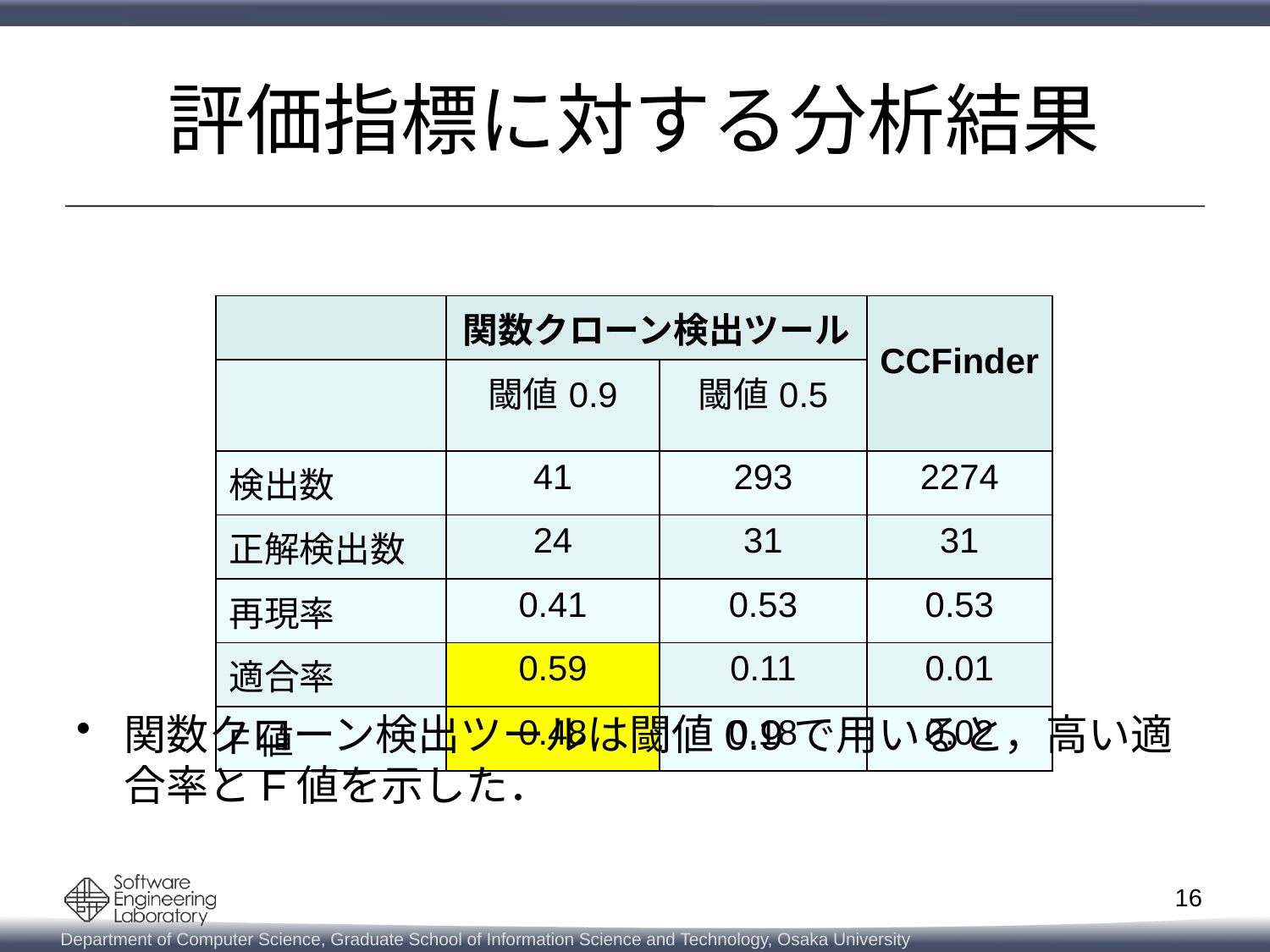

# 評価指標に対する分析結果
|  | 関数クローン検出ツール |  | CCFinder |
| --- | --- | --- | --- |
|  | 閾値0.9 | 閾値0.5 |  |
| 検出数 | 41 | 293 | 2274 |
| 正解検出数 | 24 | 31 | 31 |
| 再現率 | 0.41 | 0.53 | 0.53 |
| 適合率 | 0.59 | 0.11 | 0.01 |
| F値 | 0.48 | 0.18 | 0.02 |
関数クローン検出ツールは閾値0.9で用いると，高い適合率とF値を示した．
16